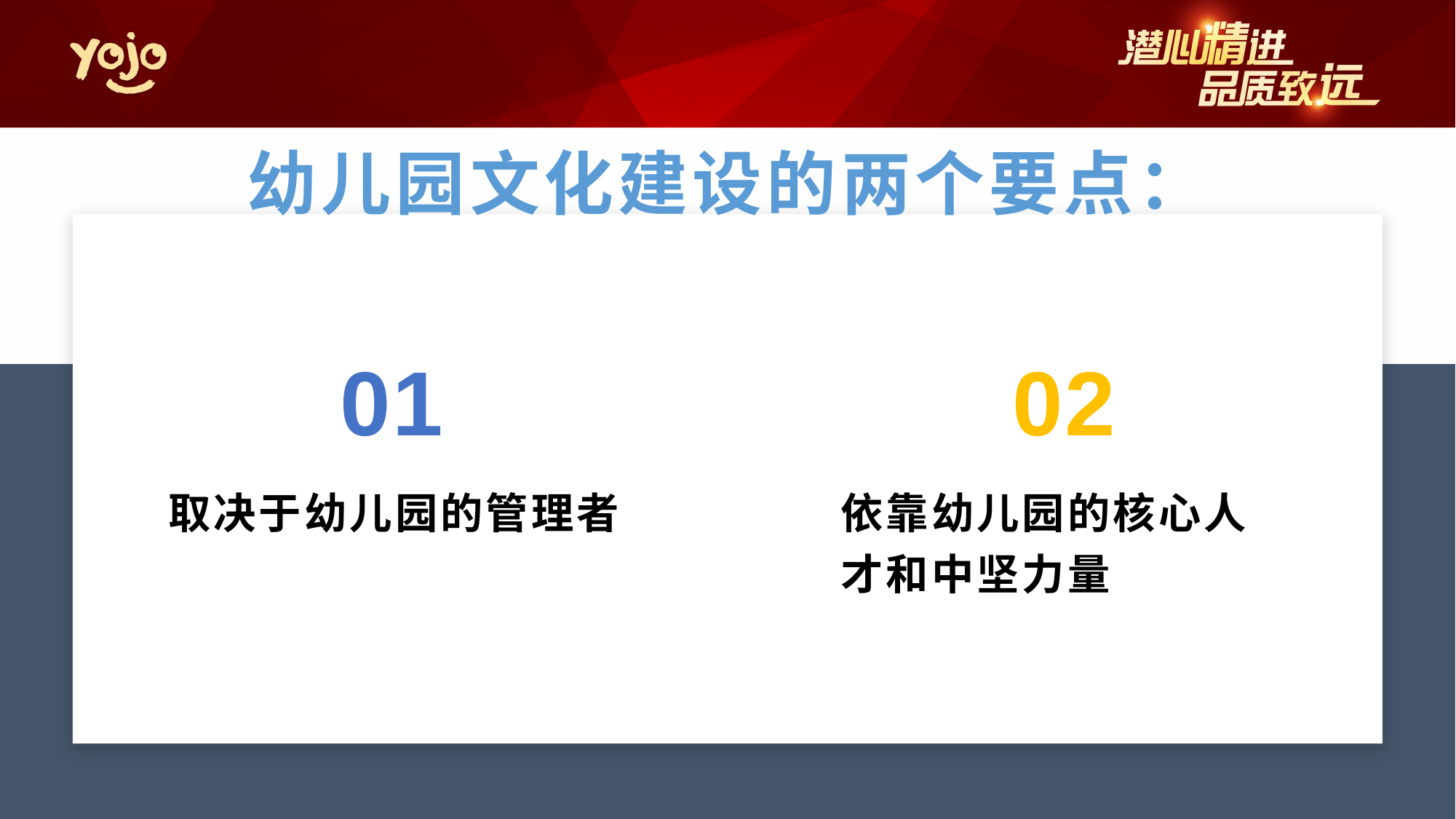

幼儿园文化建设的两个要点：

01
02

依靠幼儿园的核心人才和中坚力量
取决于幼儿园的管理者